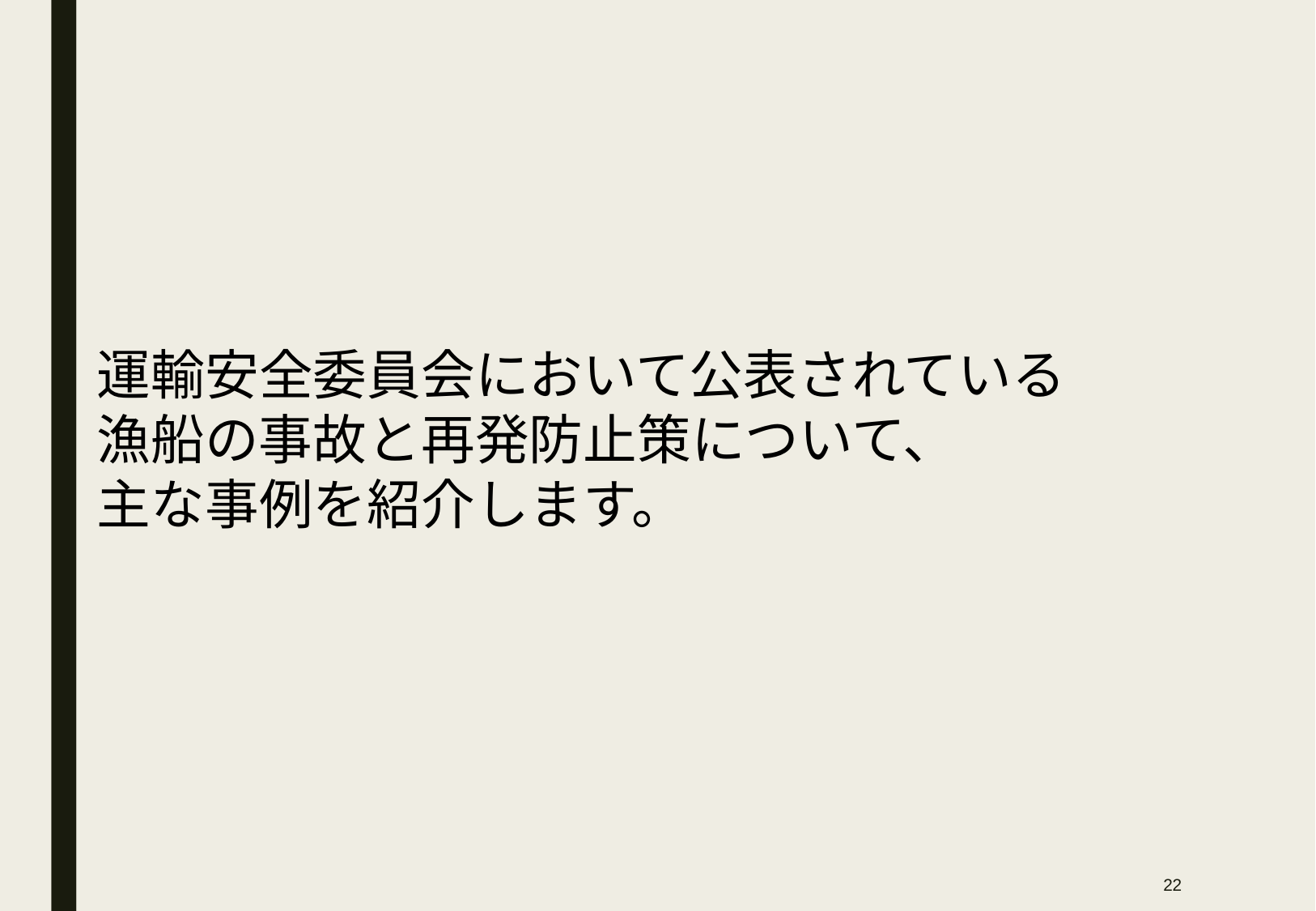

運輸安全委員会において公表されている
　漁船の事故と再発防止策について、
　主な事例を紹介します。
22